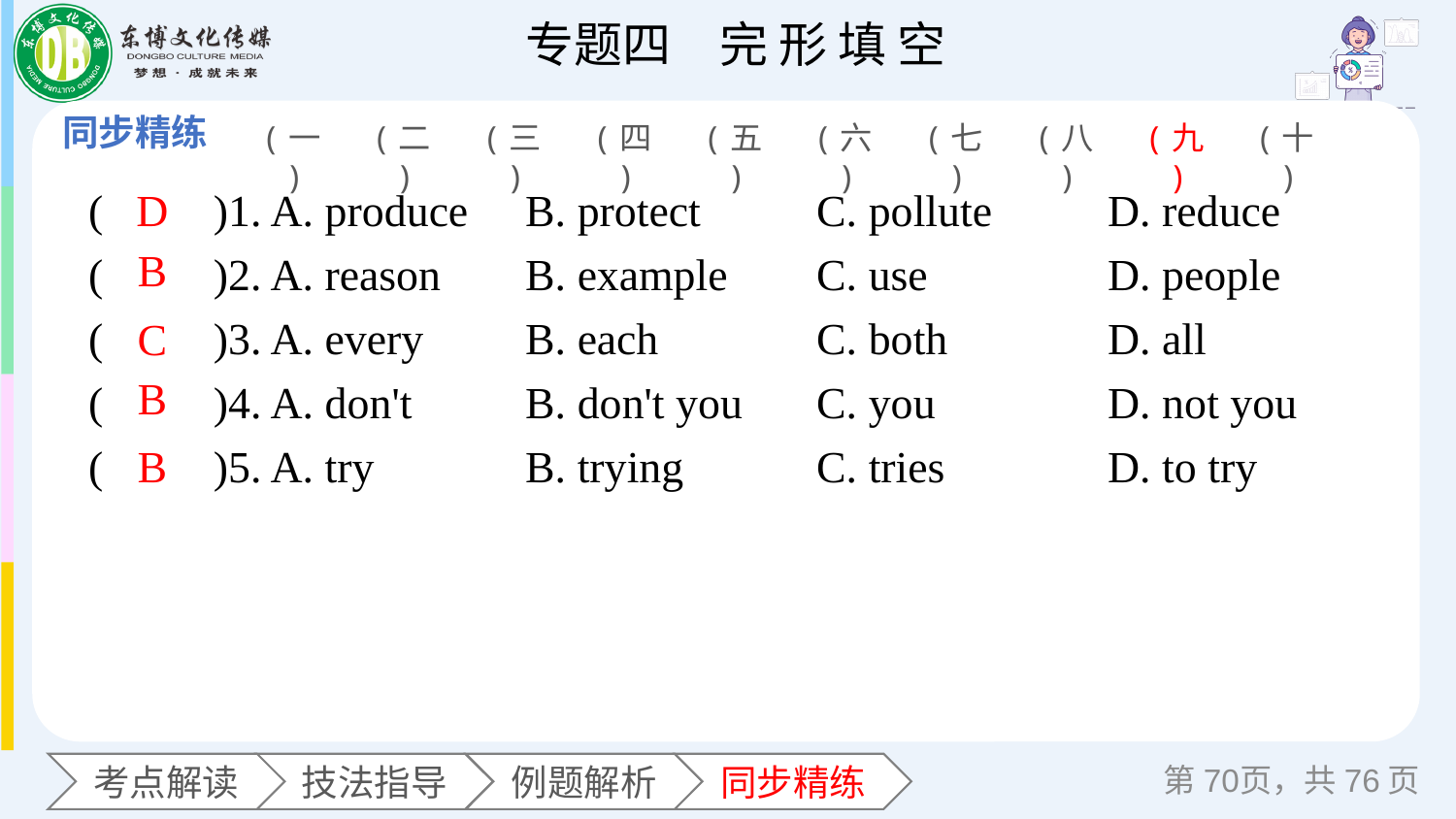

(一)
(二)
(三)
(四)
(五)
(六)
(七)
(八)
(九)
(十)
(　　)1. A. produce    	B. protect    	C. pollute    	D. reduce
(　　)2. A. reason    	B. example    	C. use    	D. people
(　　)3. A. every    	B. each    	C. both    	D. all
(　　)4. A. don't    	B. don't you    	C. you    	D. not you
(　　)5. A. try    	B. trying    	C. tries    	D. to try
D
B
C
B
B
第70页，共76页